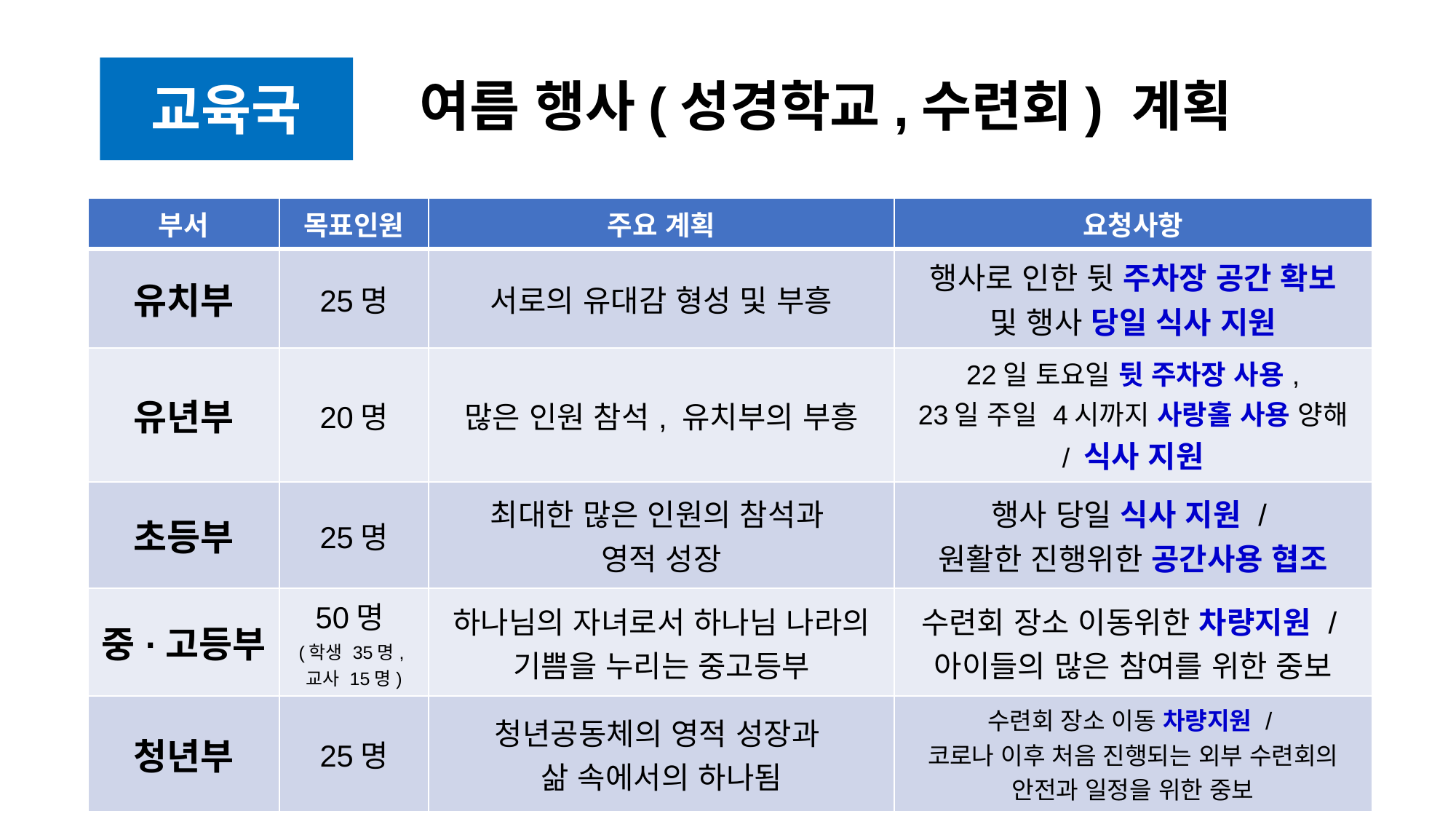

# 여름 행사(성경학교,수련회) 계획
교육국
| 부서 | 목표인원 | 주요 계획 | 요청사항 |
| --- | --- | --- | --- |
| 유치부 | 25명 | 서로의 유대감 형성 및 부흥 | 행사로 인한 뒷 주차장 공간 확보 및 행사 당일 식사 지원 |
| 유년부 | 20명 | 많은 인원 참석, 유치부의 부흥 | 22일 토요일 뒷 주차장 사용, 23일 주일 4시까지 사랑홀 사용 양해 / 식사 지원 |
| 초등부 | 25명 | 최대한 많은 인원의 참석과 영적 성장 | 행사 당일 식사 지원 / 원활한 진행위한 공간사용 협조 |
| 중·고등부 | 50명 (학생 35명, 교사 15명) | 하나님의 자녀로서 하나님 나라의 기쁨을 누리는 중고등부 | 수련회 장소 이동위한 차량지원 / 아이들의 많은 참여를 위한 중보 |
| 청년부 | 25명 | 청년공동체의 영적 성장과 삶 속에서의 하나됨 | 수련회 장소 이동 차량지원 / 코로나 이후 처음 진행되는 외부 수련회의 안전과 일정을 위한 중보 |